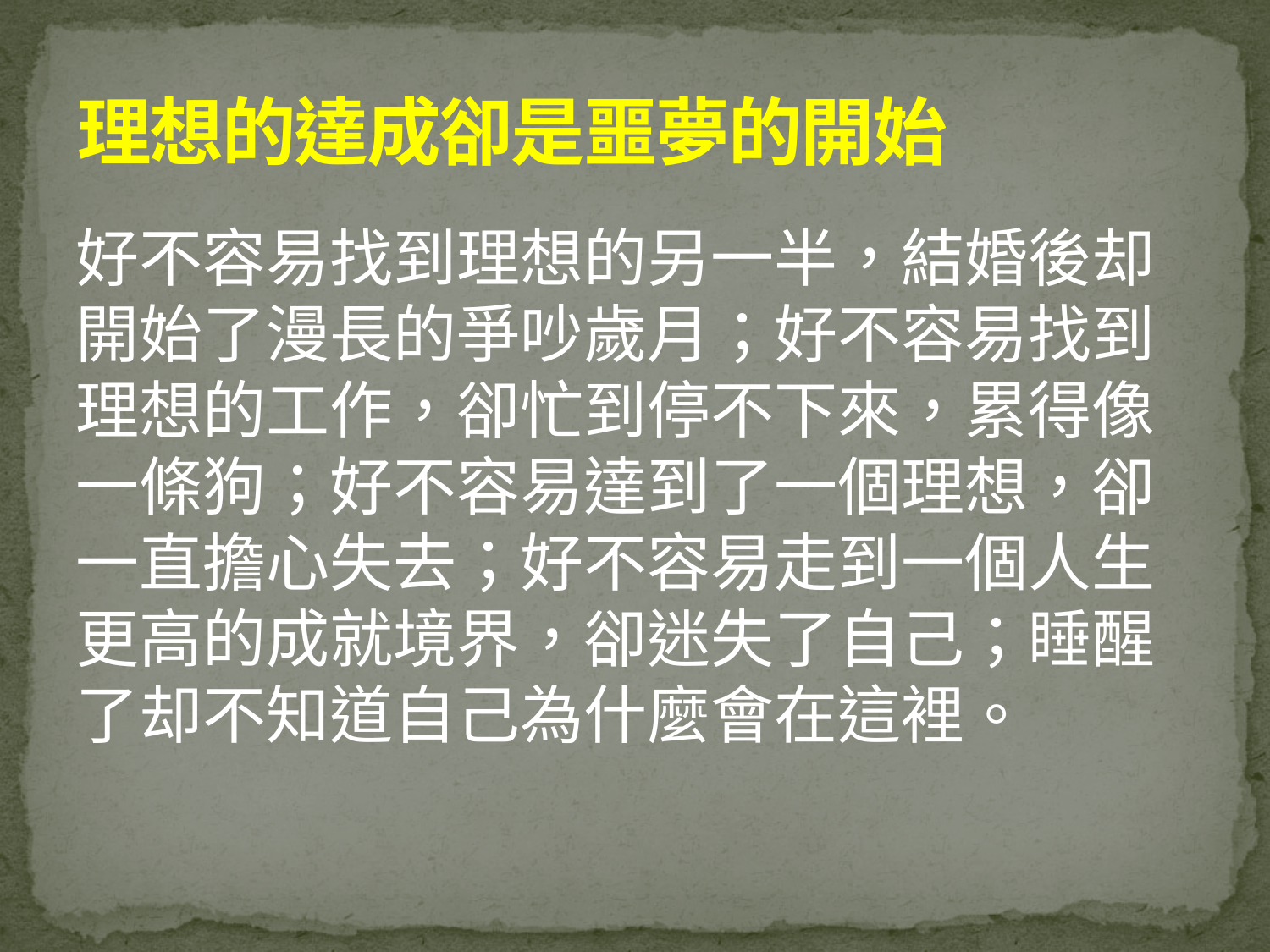

# 理想的達成卻是噩夢的開始
好不容易找到理想的另一半，結婚後却開始了漫長的爭吵歲月；好不容易找到理想的工作，卻忙到停不下來，累得像一條狗；好不容易達到了一個理想，卻一直擔心失去；好不容易走到一個人生更高的成就境界，卻迷失了自己；睡醒了却不知道自己為什麼會在這裡。